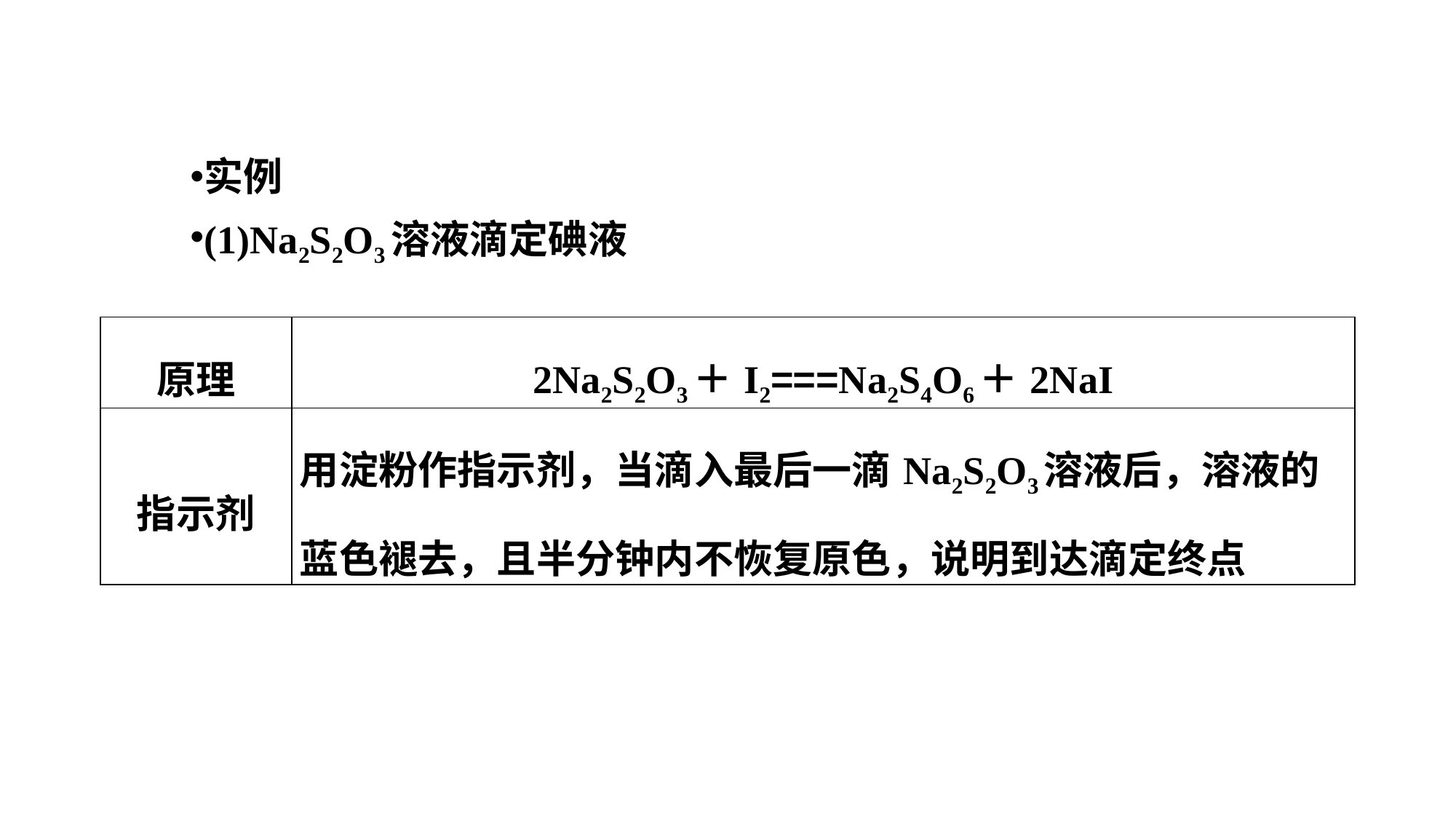

实例
(1)Na2S2O3溶液滴定碘液

| 原理 | 2Na2S2O3＋I2===Na2S4O6＋2NaI |
| --- | --- |
| 指示剂 | 用淀粉作指示剂，当滴入最后一滴Na2S2O3溶液后，溶液的蓝色褪去，且半分钟内不恢复原色，说明到达滴定终点 |